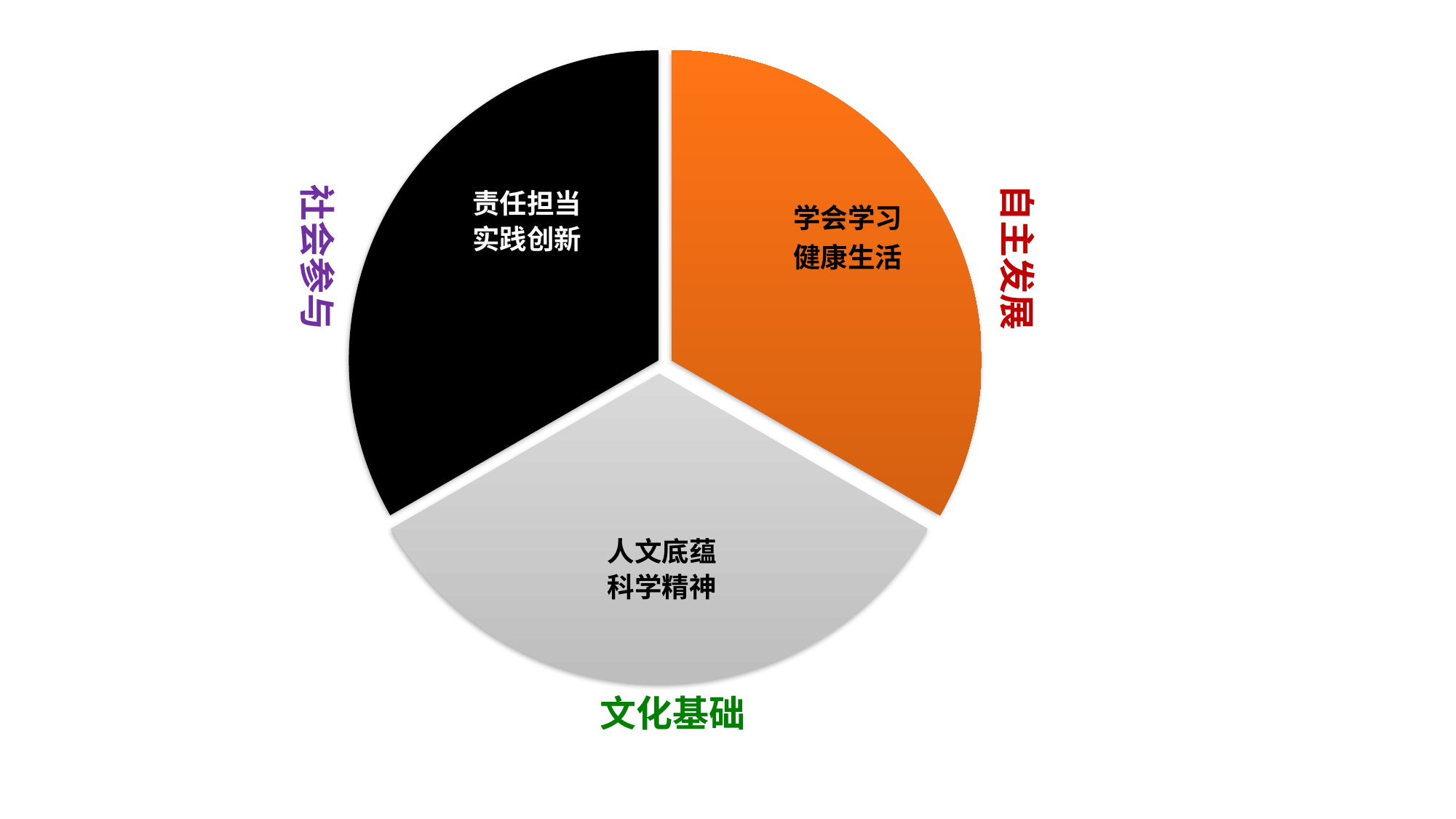

责任担当
实践创新

学会学习
健康生活
人文底蕴
科学精神
自主发展
社会参与
文化基础